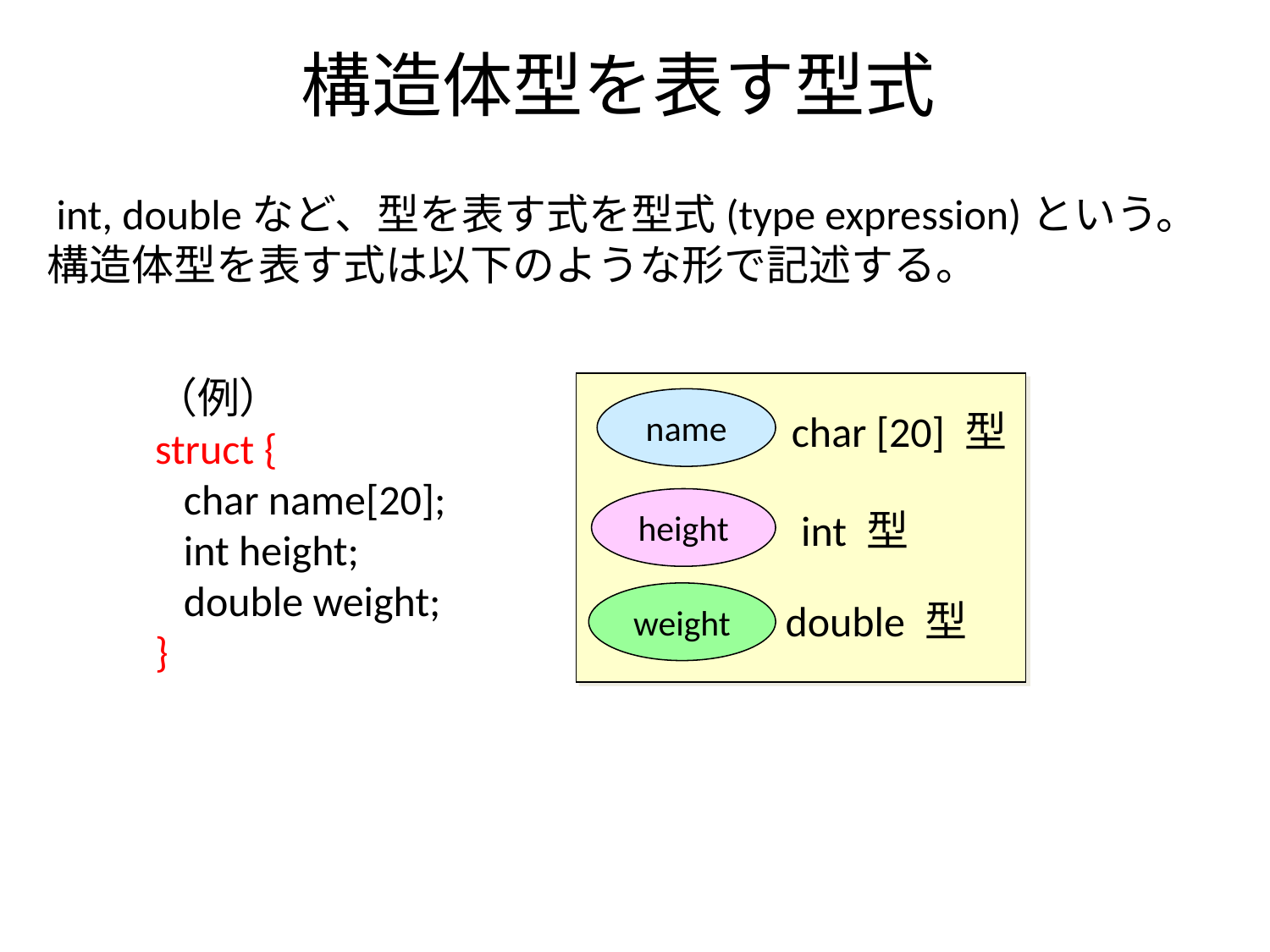

# 構造体型を表す型式
 int, doubleなど、型を表す式を型式(type expression)という。
構造体型を表す式は以下のような形で記述する。
（例）
struct {
   char name[20];
   int height;
   double weight;
}

name
 char [20] 型
height
int 型
weight
double 型